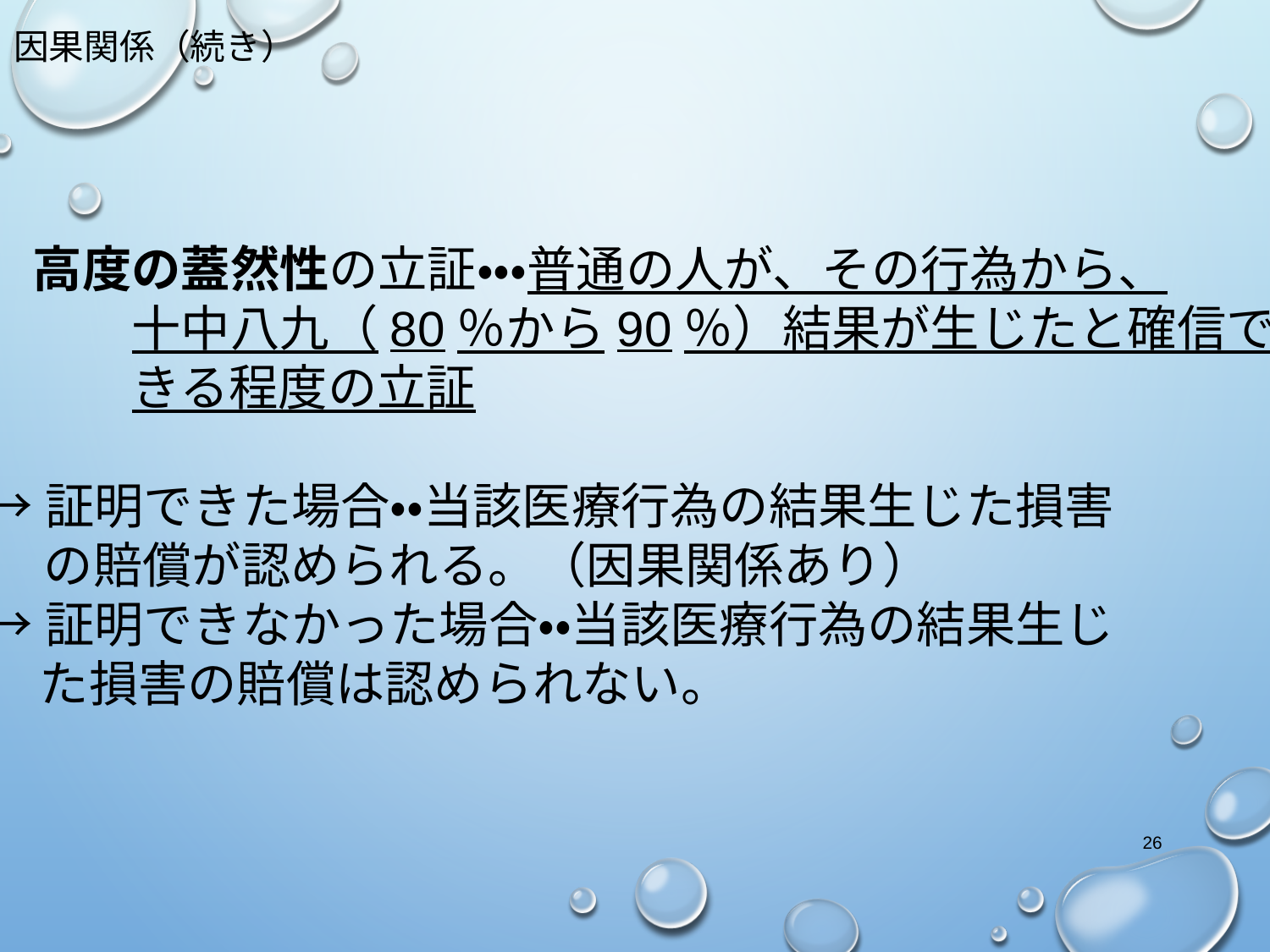

因果関係（続き）
　高度の蓋然性の立証・・・普通の人が、その行為から、
　　　十中八九（80％から90％）結果が生じたと確信で
　　　きる程度の立証

→証明できた場合・・当該医療行為の結果生じた損害
　 の賠償が認められる。（因果関係あり）
→証明できなかった場合・・当該医療行為の結果生じ
    た損害の賠償は認められない。
26